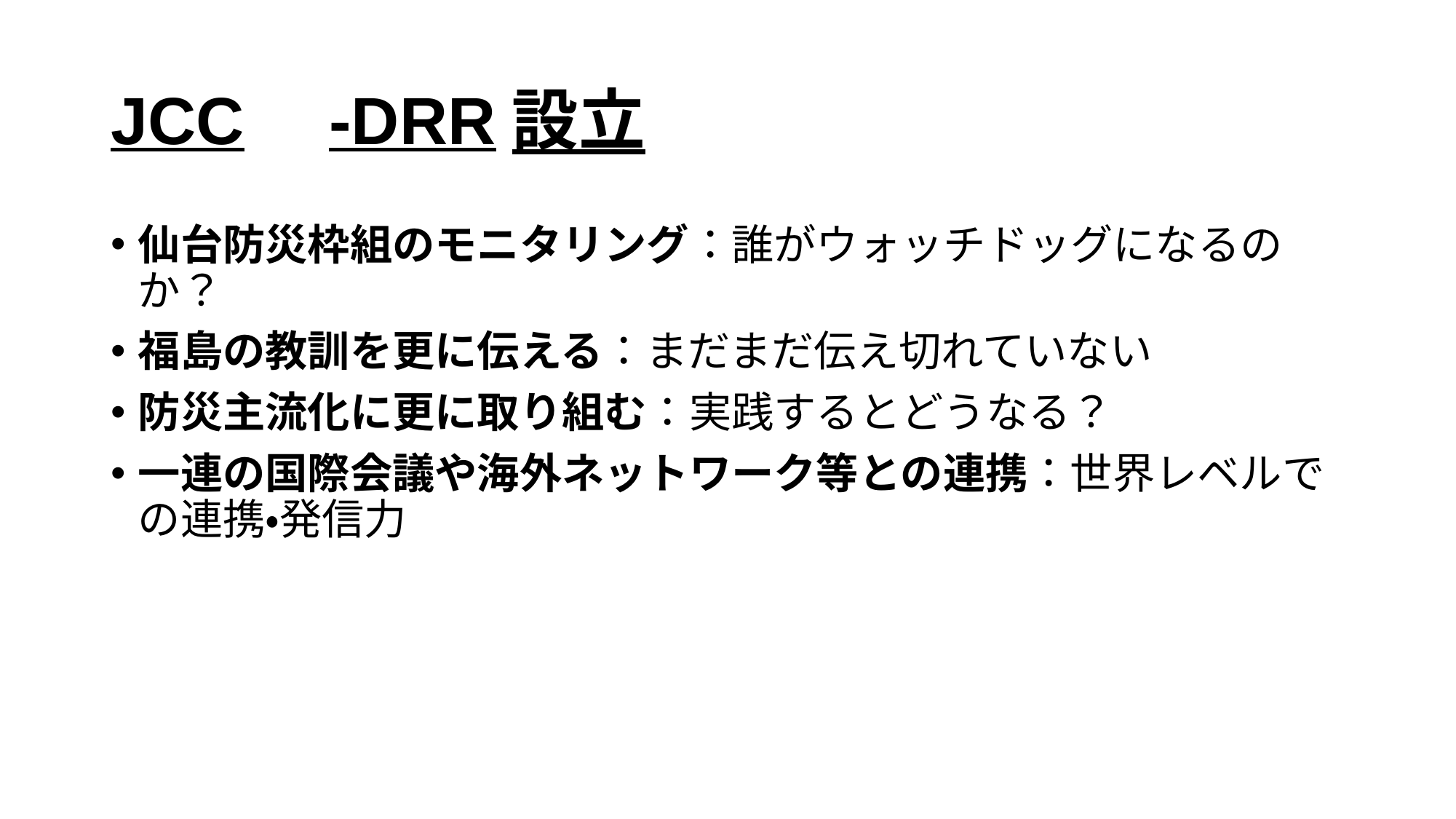

# JCC	-DRR設立
仙台防災枠組のモニタリング：誰がウォッチドッグになるのか？
福島の教訓を更に伝える：まだまだ伝え切れていない
防災主流化に更に取り組む：実践するとどうなる？
一連の国際会議や海外ネットワーク等との連携：世界レベルでの連携・発信力